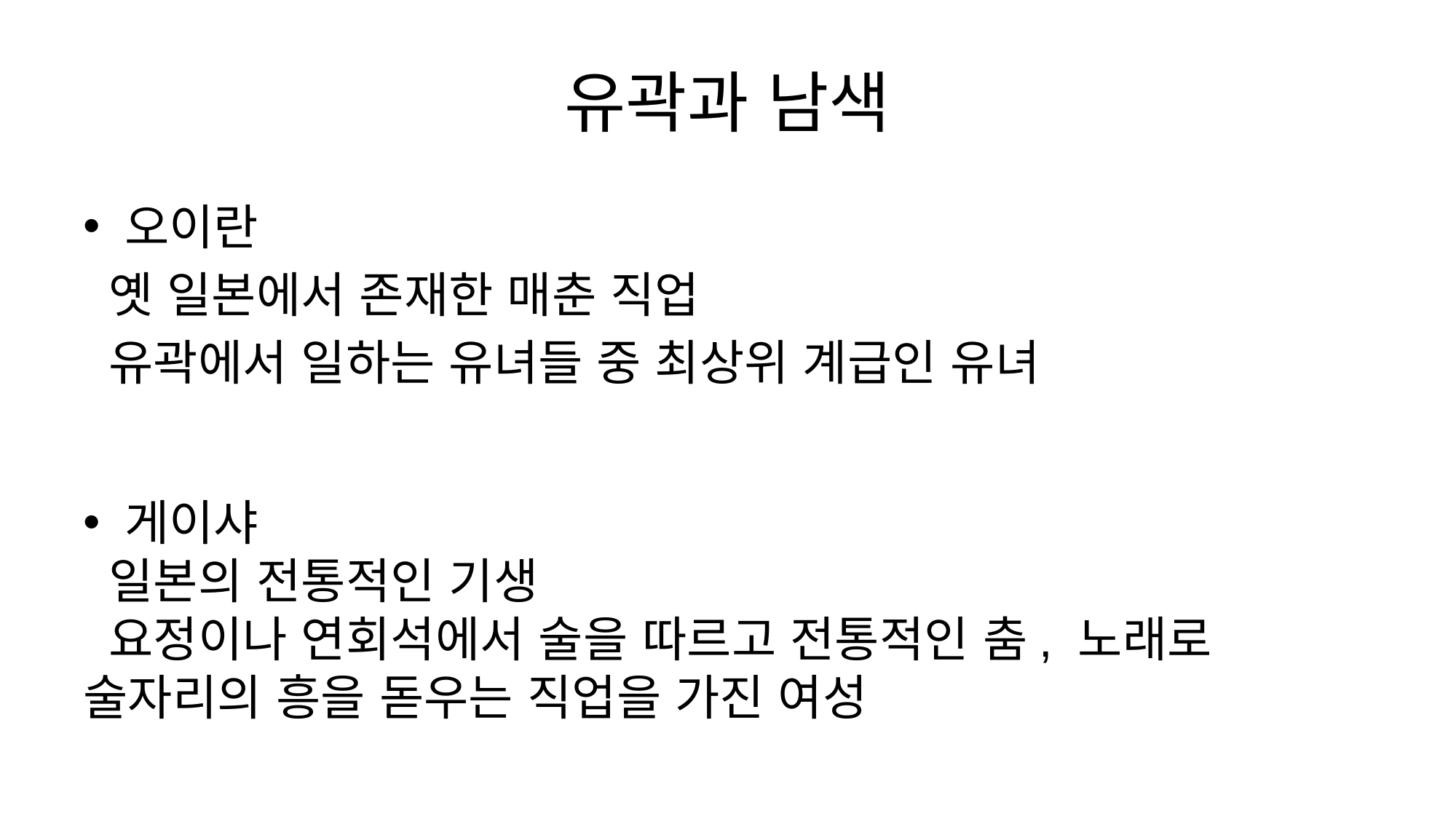

# 유곽과 남색
오이란
 옛 일본에서 존재한 매춘 직업
 유곽에서 일하는 유녀들 중 최상위 계급인 유녀

게이샤
 일본의 전통적인 기생
 요정이나 연회석에서 술을 따르고 전통적인 춤, 노래로 술자리의 흥을 돋우는 직업을 가진 여성